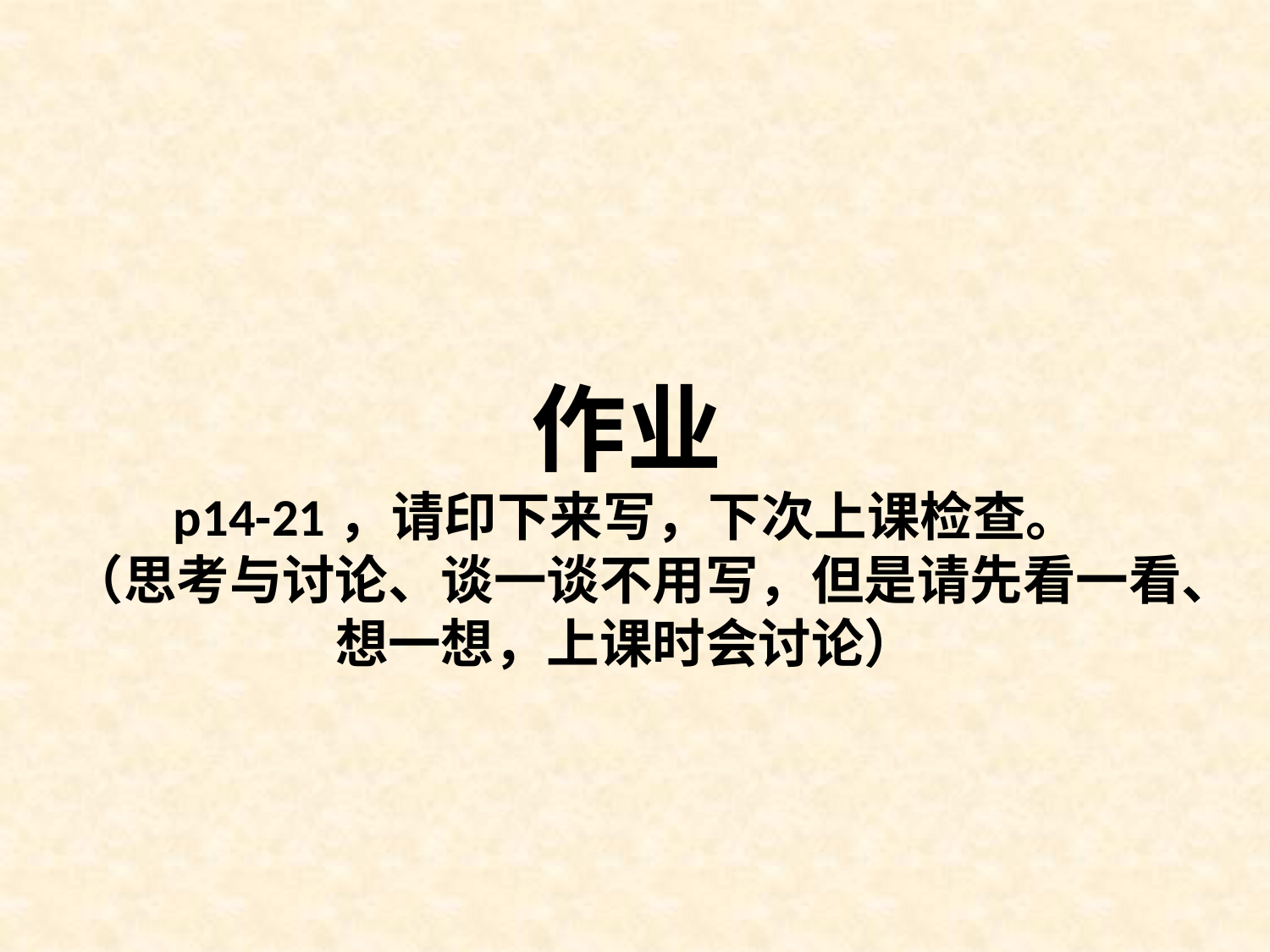

# 作业 p14-21，请印下来写，下次上课检查。 （思考与讨论、谈一谈不用写，但是请先看一看、想一想，上课时会讨论）